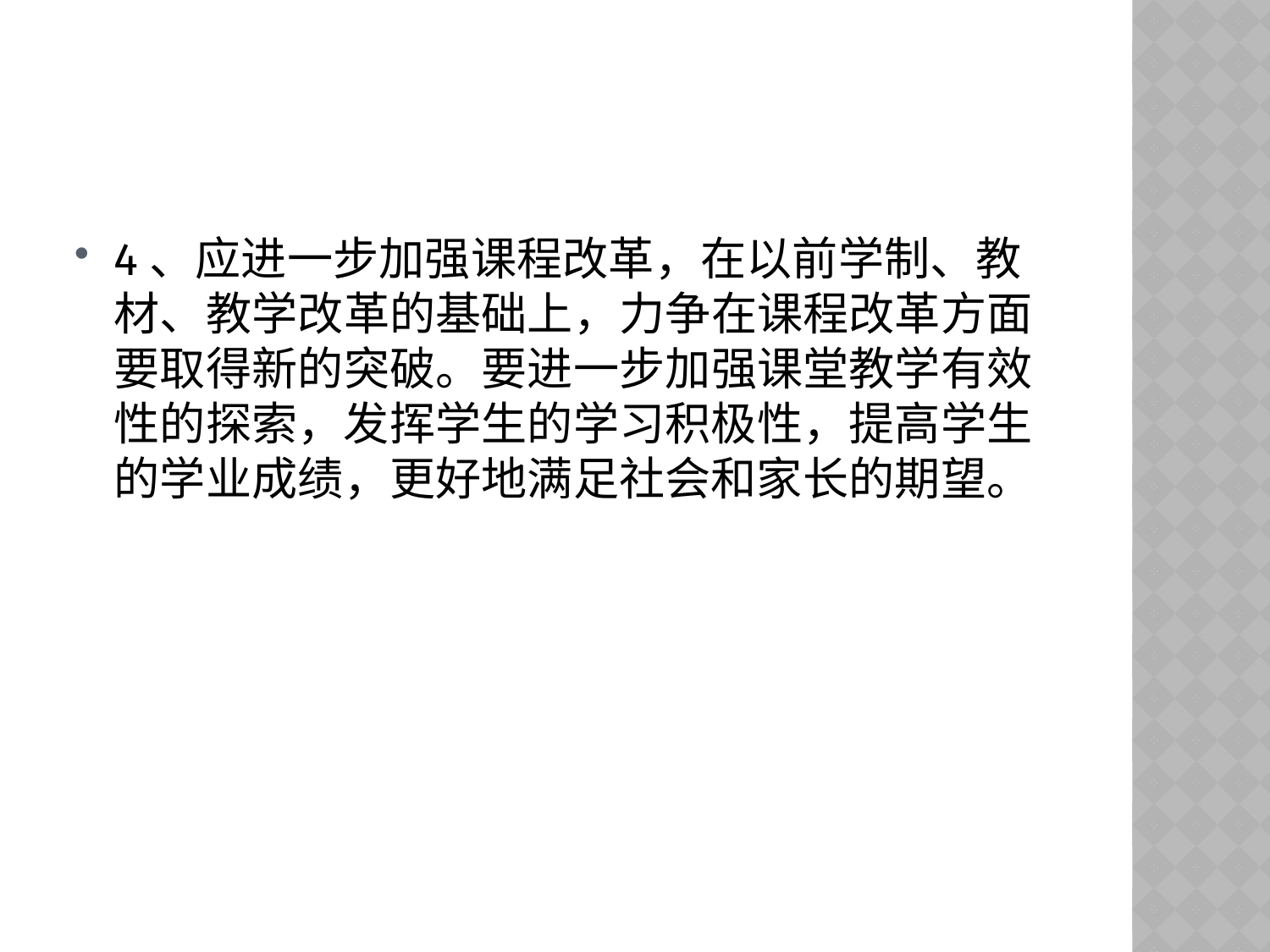

#
4、应进一步加强课程改革，在以前学制、教材、教学改革的基础上，力争在课程改革方面要取得新的突破。要进一步加强课堂教学有效性的探索，发挥学生的学习积极性，提高学生的学业成绩，更好地满足社会和家长的期望。